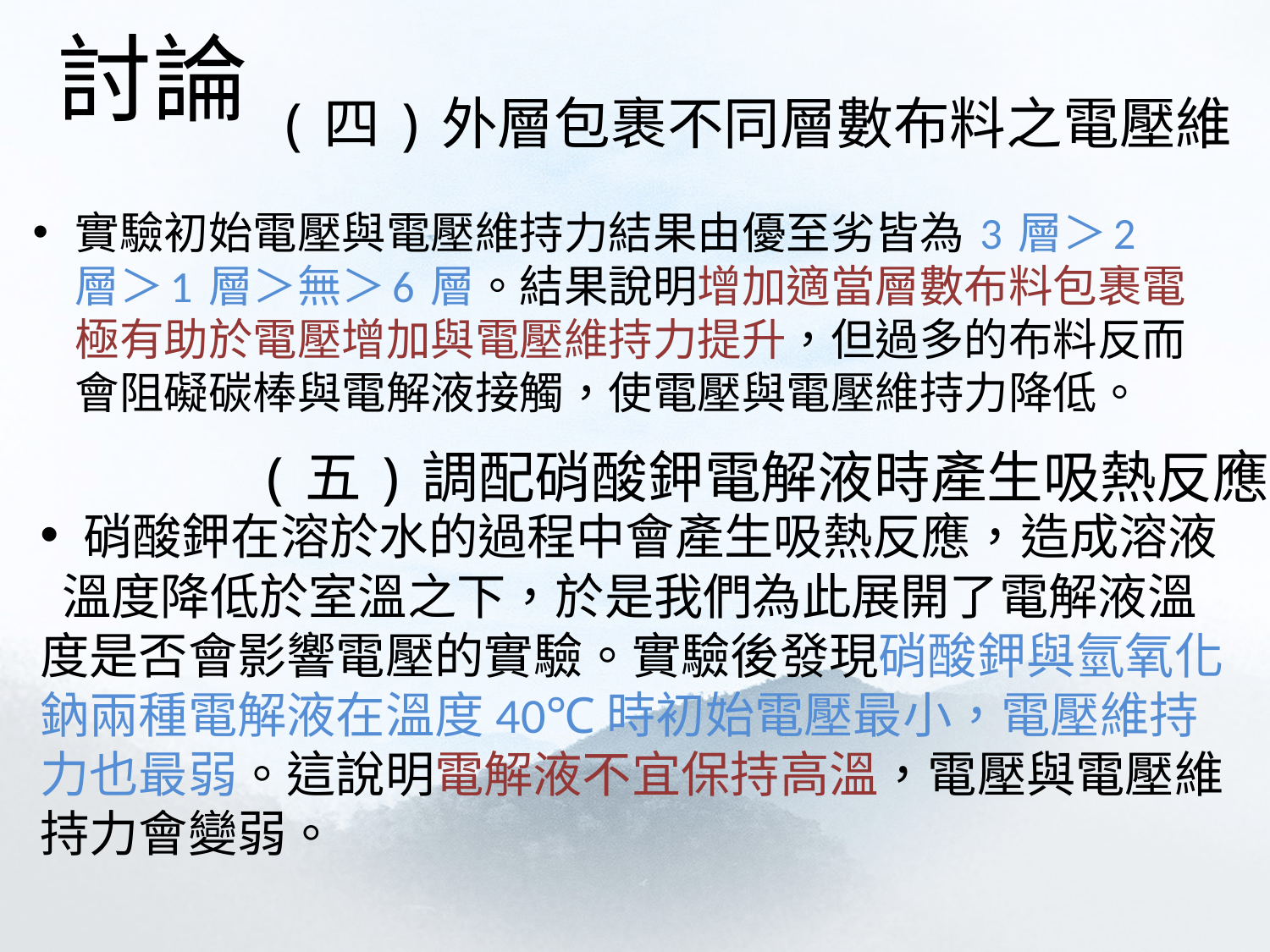

討論
#
           (四)外層包裹不同層數布料之電壓維持力
實驗初始電壓與電壓維持力結果由優至劣皆為 3 層＞2 層＞1 層＞無＞6 層。結果說明增加適當層數布料包裹電極有助於電壓增加與電壓維持力提升，但過多的布料反而會阻礙碳棒與電解液接觸，使電壓與電壓維持力降低。

(五)調配硝酸鉀電解液時產生吸熱反應
 硝酸鉀在溶於水的過程中會產生吸熱反應，造成溶液   溫度降低於室溫之下，於是我們為此展開了電解液溫度是否會影響電壓的實驗。實驗後發現硝酸鉀與氫氧化鈉兩種電解液在溫度40℃時初始電壓最小，電壓維持力也最弱。這說明電解液不宜保持高溫，電壓與電壓維持力會變弱。